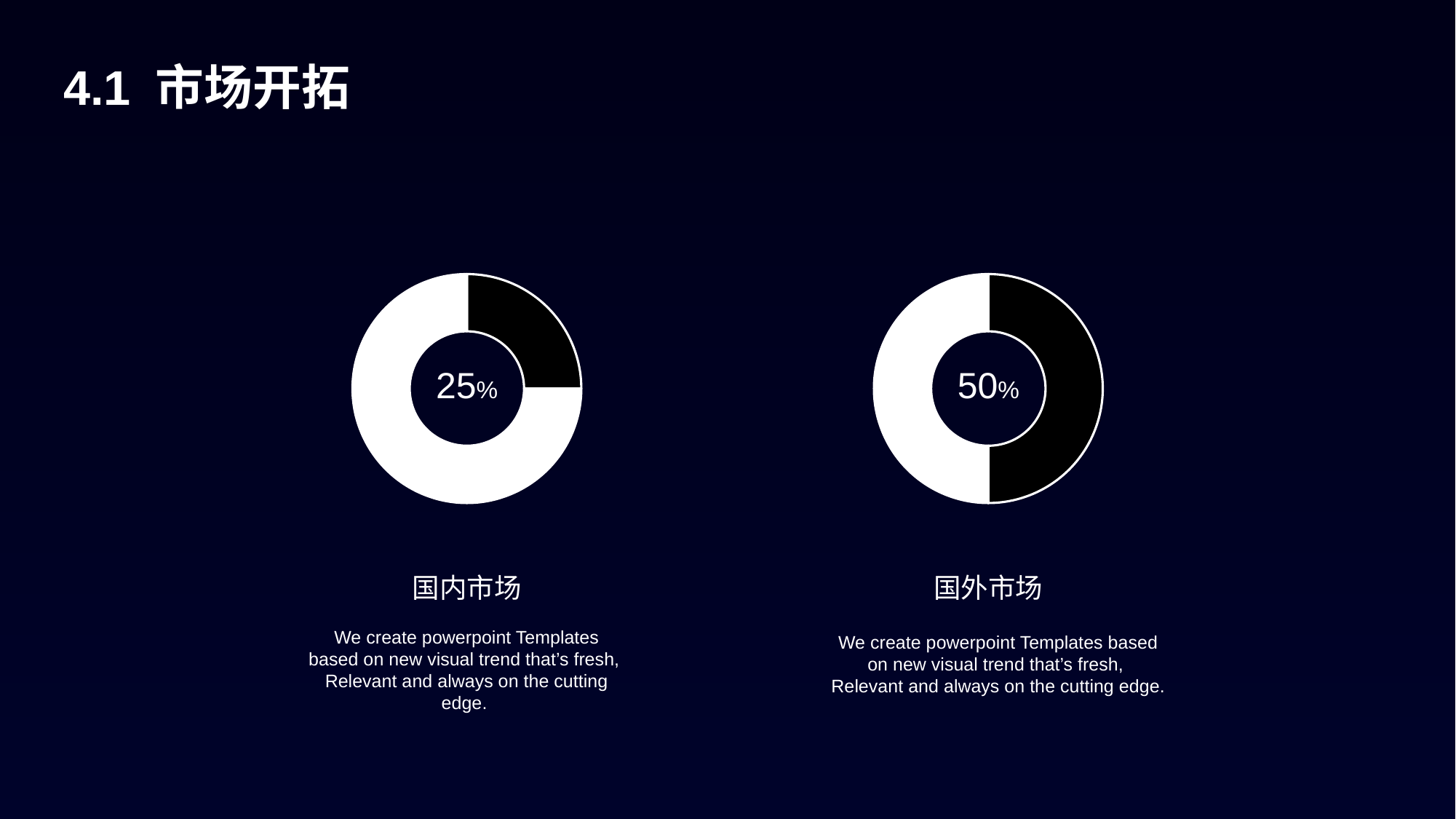

4.1 市场开拓

### Chart

| Category |  |
|---|---|
25%

### Chart

| Category |  |
|---|---|
50%
国内市场
国外市场
We create powerpoint Templates based on new visual trend that’s fresh,
Relevant and always on the cutting edge.
We create powerpoint Templates based on new visual trend that’s fresh,
Relevant and always on the cutting edge.